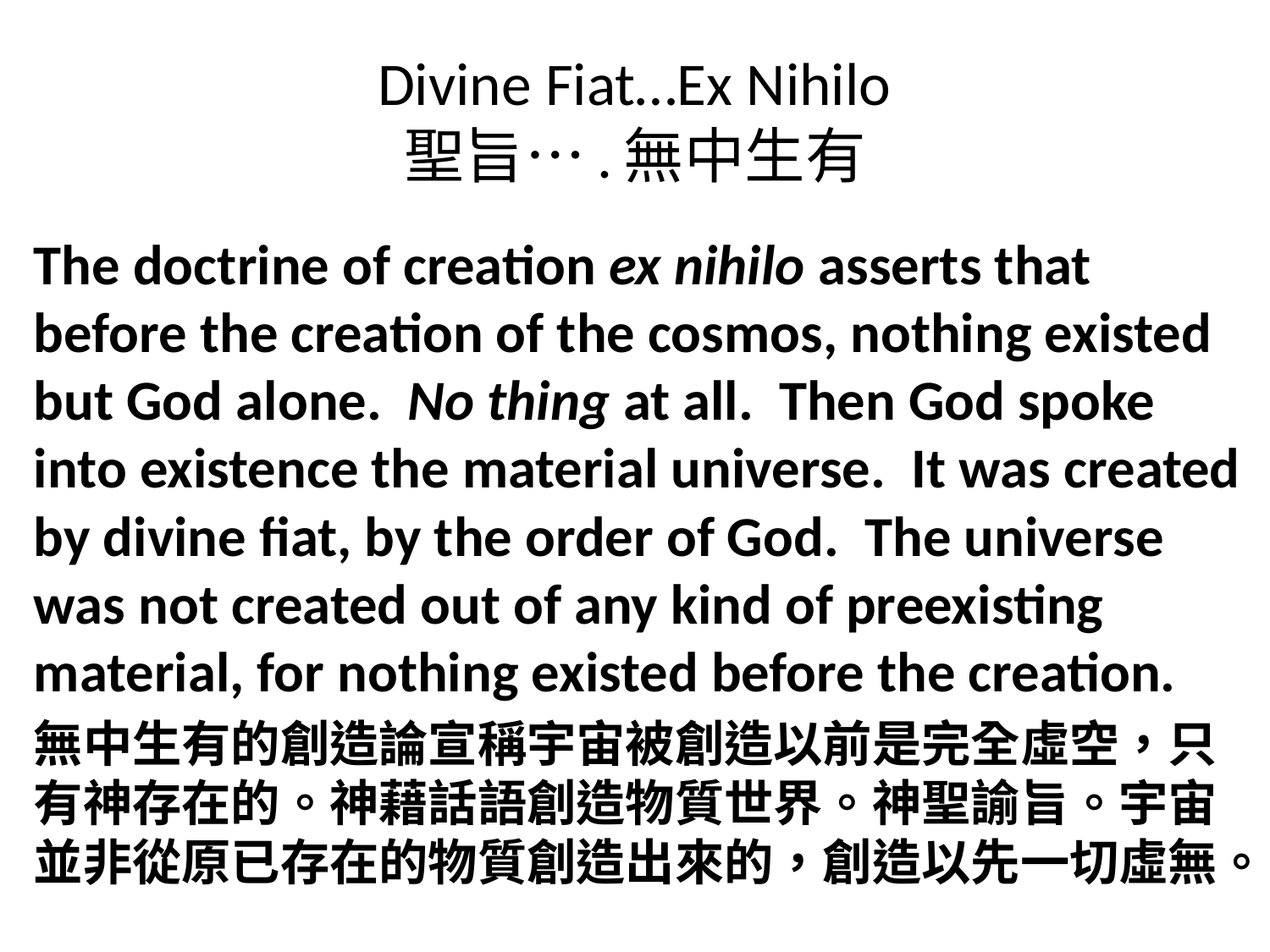

# Divine Fiat…Ex Nihilo 聖旨….無中生有
The doctrine of creation ex nihilo asserts that before the creation of the cosmos, nothing existed but God alone.  No thing at all.  Then God spoke into existence the material universe.  It was created by divine fiat, by the order of God.  The universe was not created out of any kind of preexisting material, for nothing existed before the creation.
無中生有的創造論宣稱宇宙被創造以前是完全虛空，只有神存在的。神藉話語創造物質世界。神聖諭旨。宇宙並非從原已存在的物質創造出來的，創造以先一切虛無。